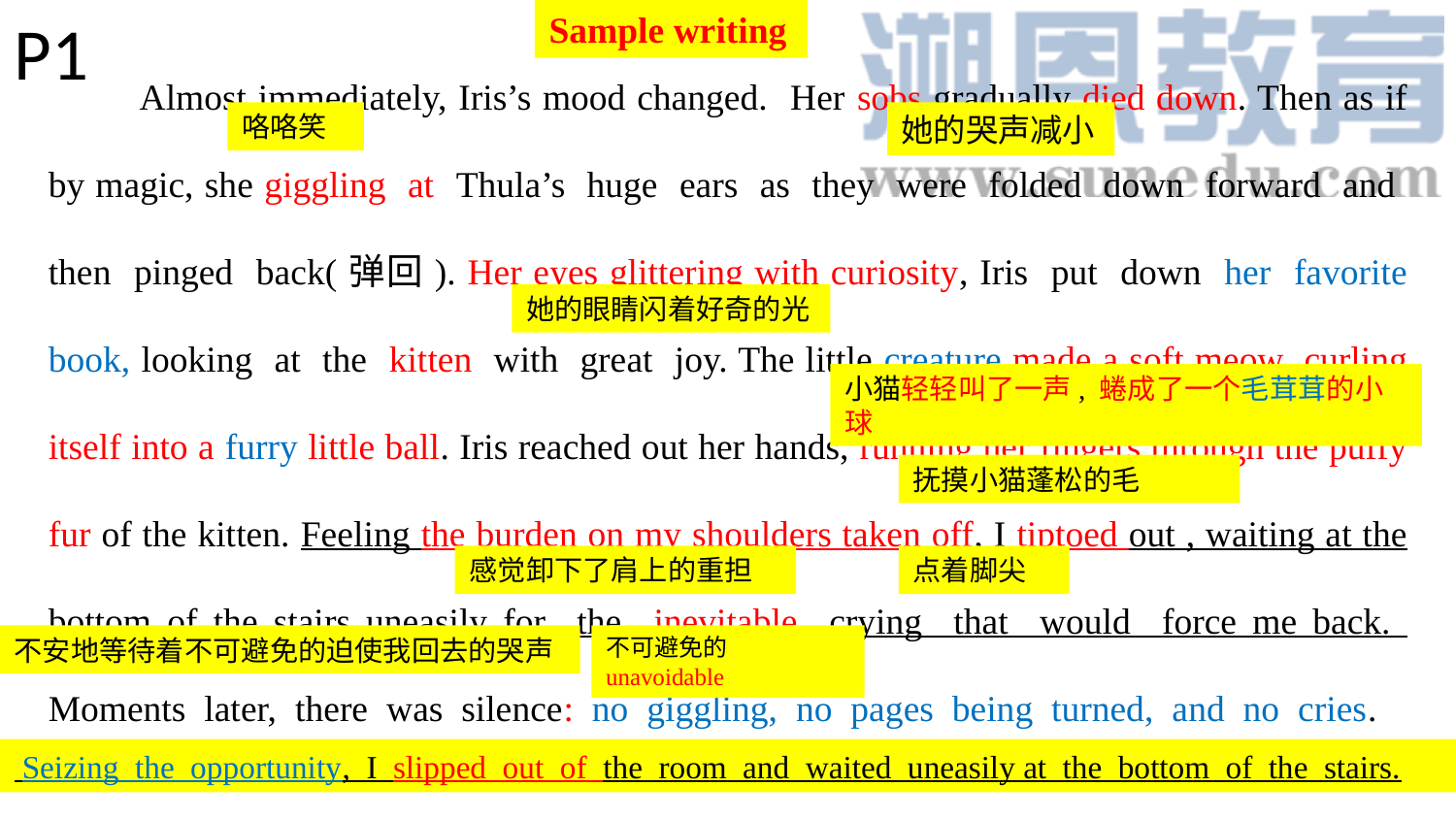

P1
Sample writing
        Almost immediately, Iris’s mood changed.  Her sobs gradually died down. Then as if by magic, she giggling  at  Thula’s  huge  ears  as  they  were  folded  down  forward  and  then  pinged  back(弹回). Her eyes glittering with curiosity, Iris  put  down  her  favorite book, looking  at  the  kitten  with  great  joy. The little creature made a soft meow, curling itself into a furry little ball. Iris reached out her hands, running her fingers through the puffy fur of the kitten. Feeling the burden on my shoulders taken off, I tiptoed out , waiting at the bottom of the stairs uneasily for  the  inevitable  crying  that  would  force me back.  Moments  later,  there  was  silence:  no  giggling,  no  pages  being  turned,  and  no  cries.

咯咯笑
她的哭声减小
她的眼睛闪着好奇的光
小猫轻轻叫了一声, 蜷成了一个毛茸茸的小球
抚摸小猫蓬松的毛
感觉卸下了肩上的重担
点着脚尖
不安地等待着不可避免的迫使我回去的哭声
不可避免的unavoidable
 Seizing  the  opportunity,  I  slipped  out  of  the  room  and  waited  uneasily at  the  bottom  of  the  stairs.